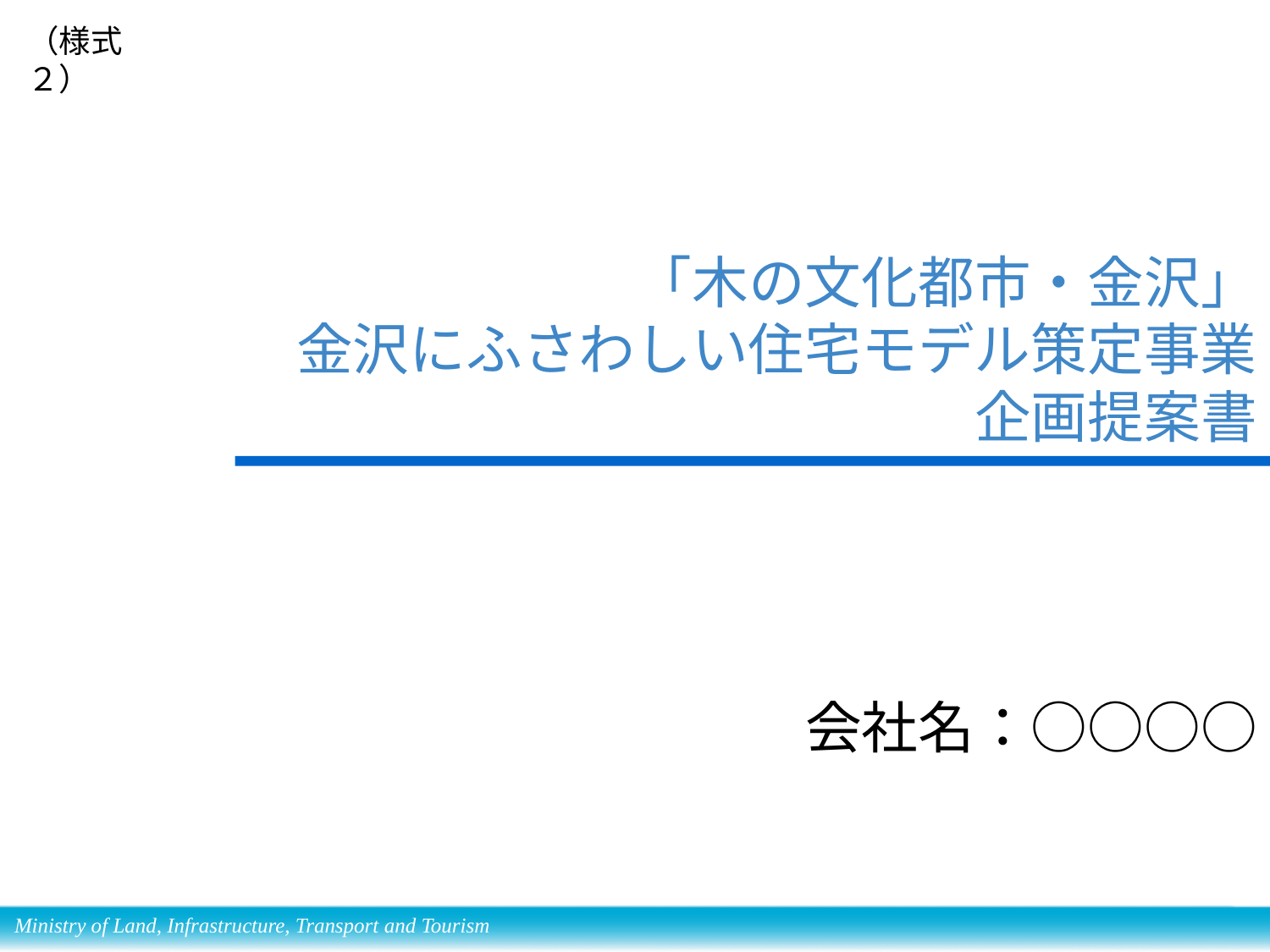

（様式２）
# 「木の文化都市・金沢」 金沢にふさわしい住宅モデル策定事業 企画提案書
会社名：○○○○